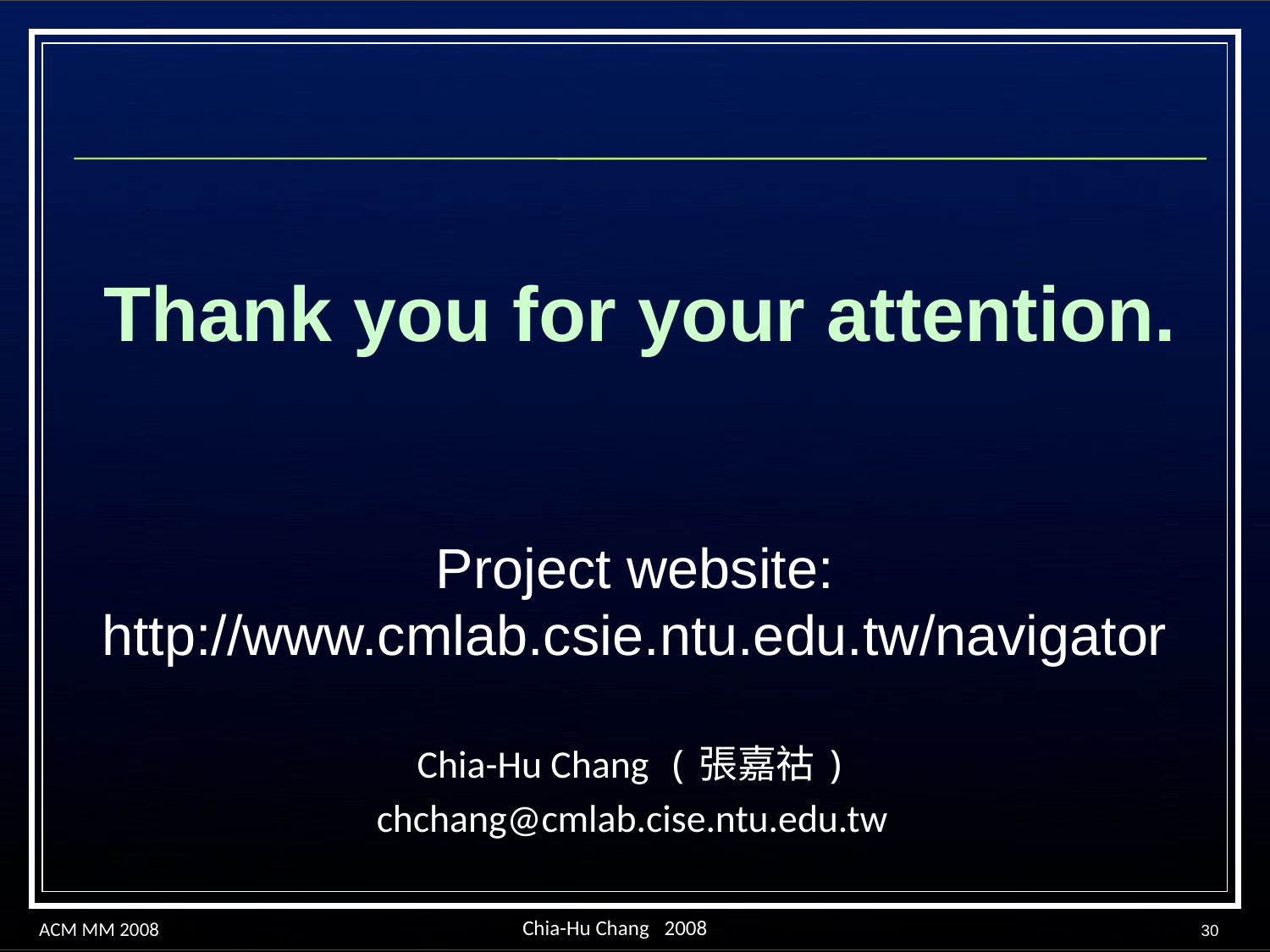

Thank you for your attention.
Project website: http://www.cmlab.csie.ntu.edu.tw/navigator
Chia-Hu Chang  (張嘉祜)
chchang@cmlab.cise.ntu.edu.tw